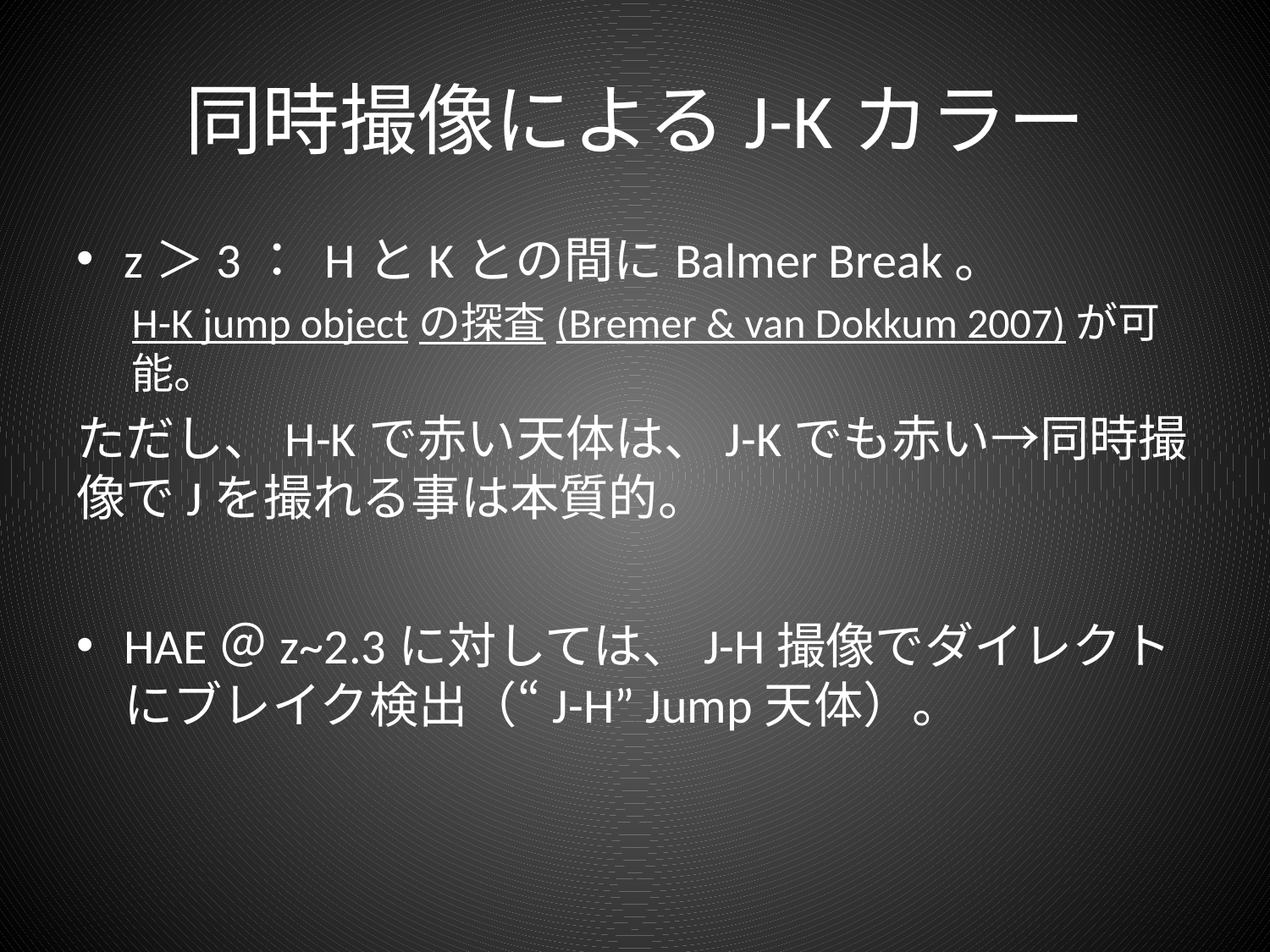

# 同時撮像によるJ-Kカラー
z＞3： HとKとの間にBalmer Break。
H-K jump objectの探査(Bremer & van Dokkum 2007)が可能。
ただし、H-Kで赤い天体は、J-Kでも赤い→同時撮像でJを撮れる事は本質的。

HAE＠z~2.3に対しては、J-H撮像でダイレクトにブレイク検出（“J-H” Jump天体）。